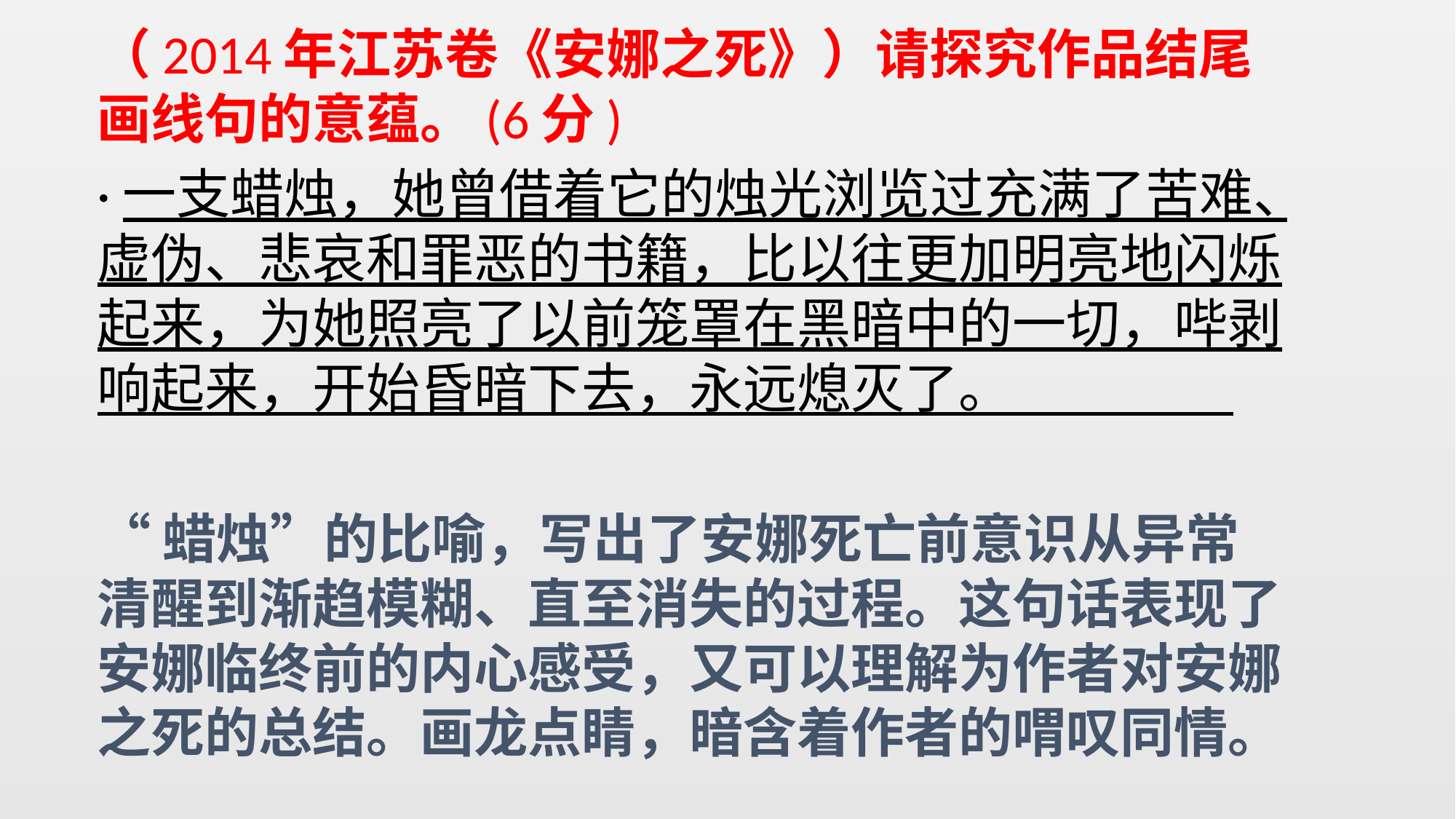

（2014年江苏卷《安娜之死》）请探究作品结尾画线句的意蕴。(6分)
·一支蜡烛，她曾借着它的烛光浏览过充满了苦难、虚伪、悲哀和罪恶的书籍，比以往更加明亮地闪烁起来，为她照亮了以前笼罩在黑暗中的一切，哔剥响起来，开始昏暗下去，永远熄灭了。

“蜡烛”的比喻，写出了安娜死亡前意识从异常清醒到渐趋模糊、直至消失的过程。这句话表现了安娜临终前的内心感受，又可以理解为作者对安娜之死的总结。画龙点睛，暗含着作者的喟叹同情。